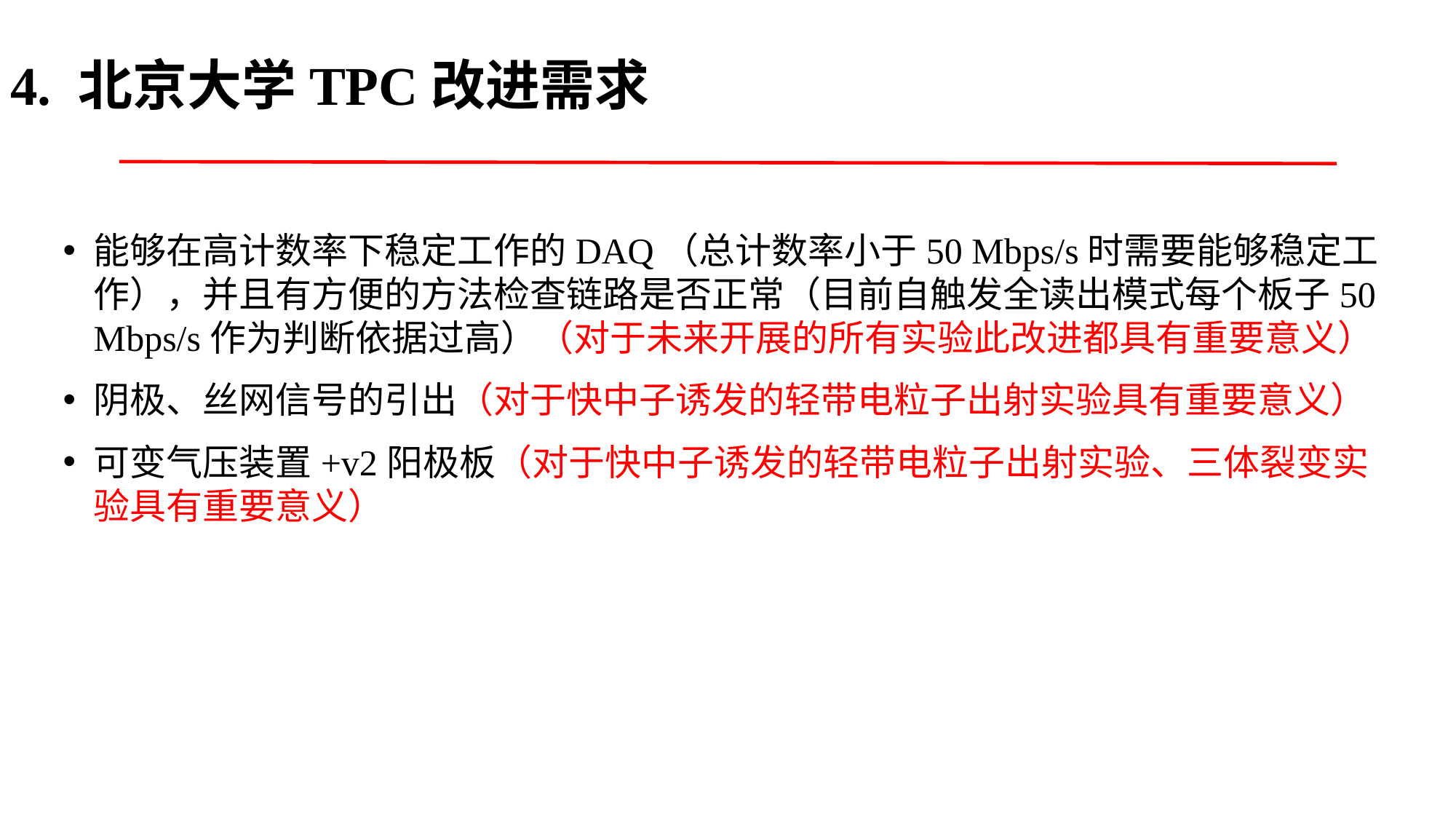

4. 北京大学TPC改进需求

能够在高计数率下稳定工作的DAQ（总计数率小于50 Mbps/s时需要能够稳定工作），并且有方便的方法检查链路是否正常（目前自触发全读出模式每个板子50 Mbps/s作为判断依据过高）（对于未来开展的所有实验此改进都具有重要意义）
阴极、丝网信号的引出（对于快中子诱发的轻带电粒子出射实验具有重要意义）
可变气压装置+v2阳极板（对于快中子诱发的轻带电粒子出射实验、三体裂变实验具有重要意义）

25